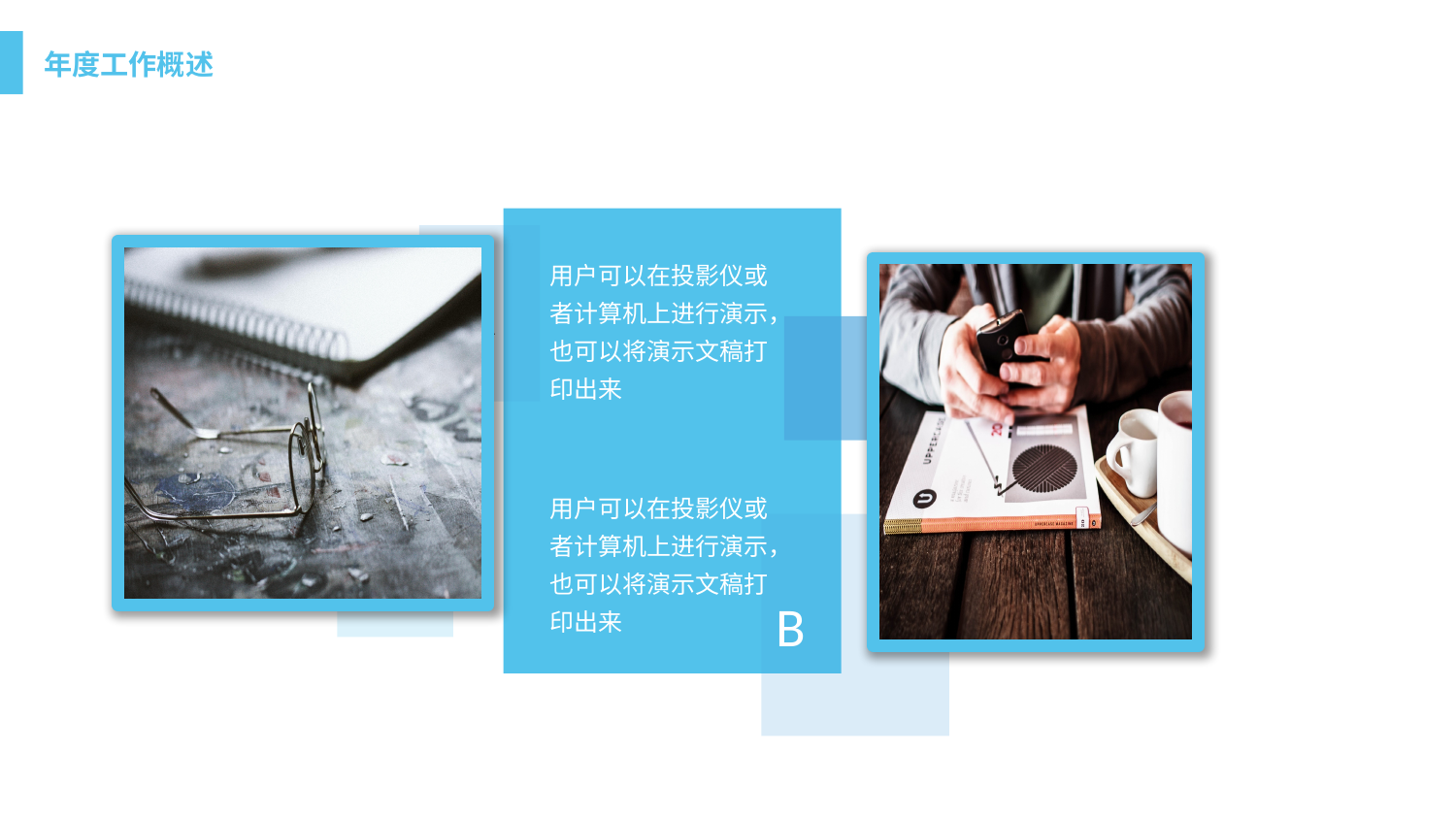

A

用户可以在投影仪或者计算机上进行演示，也可以将演示文稿打印出来

用户可以在投影仪或者计算机上进行演示，也可以将演示文稿打印出来
B